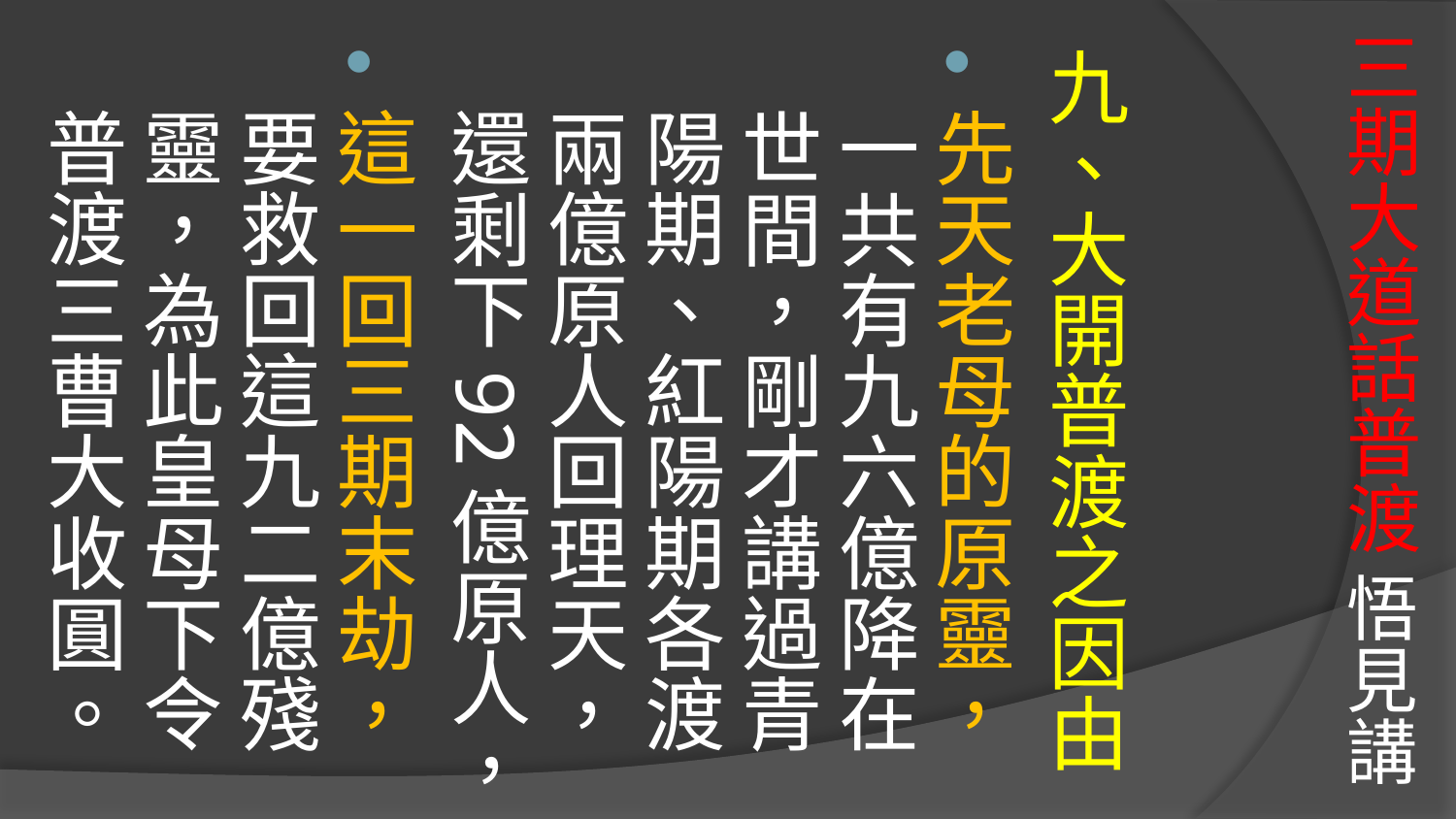

# 三期大道話普渡 悟見講
九、大開普渡之因由
先天老母的原靈，一共有九六億降在世間，剛才講過青陽期、紅陽期各渡兩億原人回理天，還剩下92億原人，
這一回三期末劫，要救回這九二億殘靈，為此皇母下令普渡三曹大收圓。